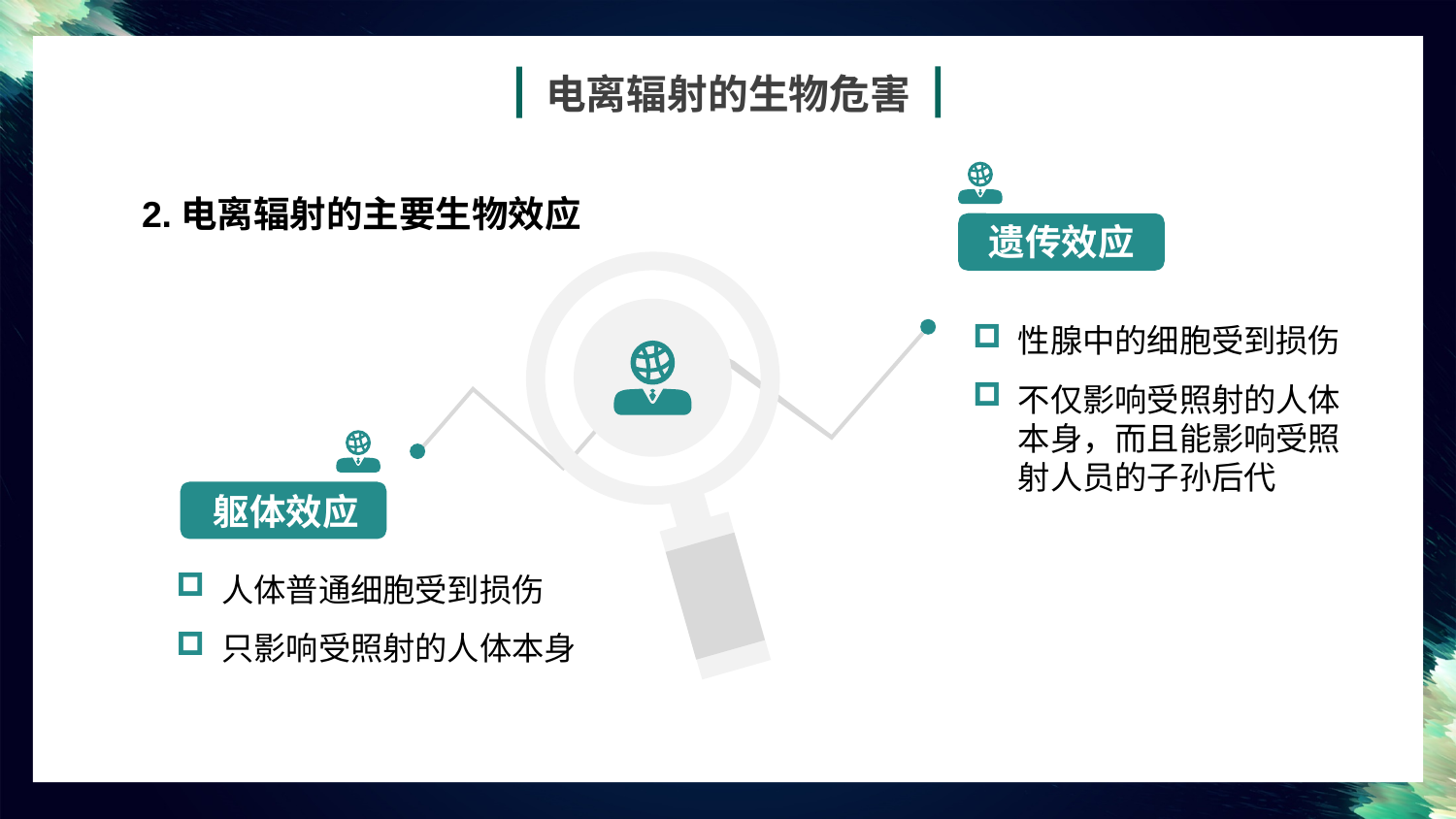

电离辐射的生物危害

2.电离辐射的主要生物效应
遗传效应
性腺中的细胞受到损伤
不仅影响受照射的人体本身，而且能影响受照射人员的子孙后代
躯体效应
人体普通细胞受到损伤
只影响受照射的人体本身